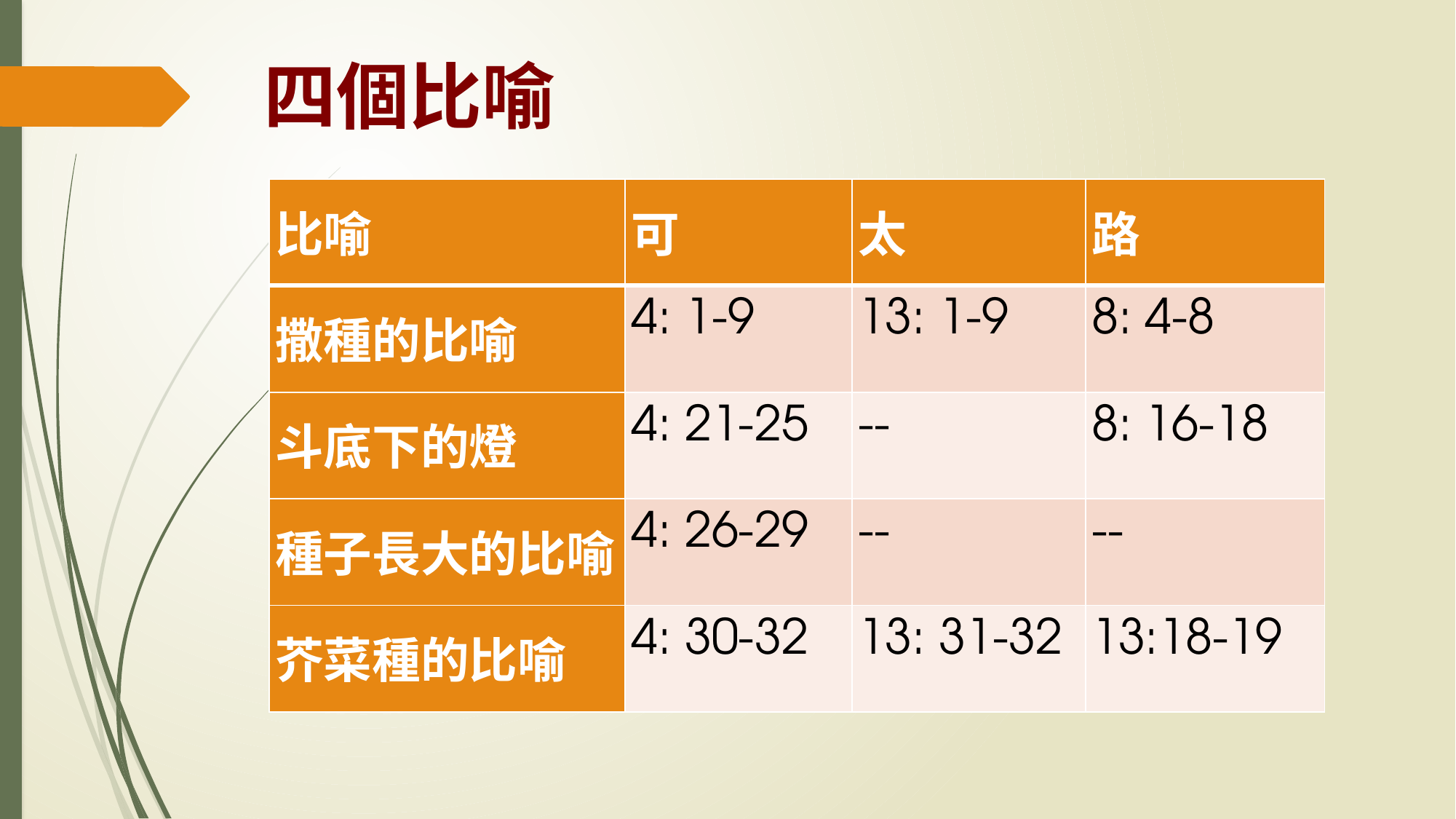

# 四個比喻
| 比喻 | 可 | 太 | 路 |
| --- | --- | --- | --- |
| 撒種的比喻 | 4: 1-9 | 13: 1-9 | 8: 4-8 |
| 斗底下的燈 | 4: 21-25 | -- | 8: 16-18 |
| 種子長大的比喻 | 4: 26-29 | -- | -- |
| 芥菜種的比喻 | 4: 30-32 | 13: 31-32 | 13:18-19 |